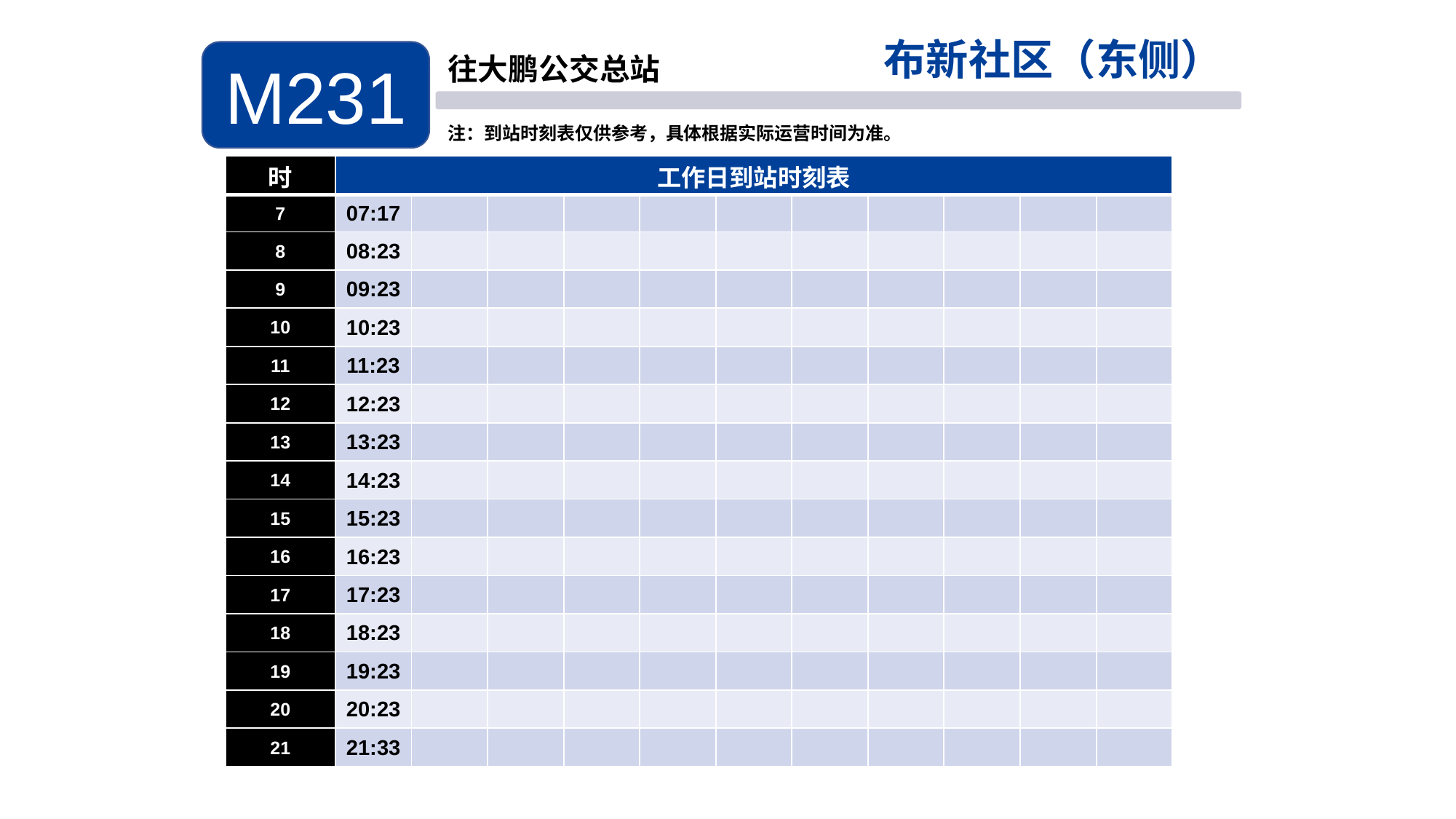

布新社区（东侧）
M231
往大鹏公交总站

注：到站时刻表仅供参考，具体根据实际运营时间为准。
| 时 | 工作日到站时刻表 |  |  |  |  |  |  |  |  |  |  |
| --- | --- | --- | --- | --- | --- | --- | --- | --- | --- | --- | --- |
| 7 | 07:17 |  |  |  |  |  |  |  |  |  |  |
| 8 | 08:23 |  |  |  |  |  |  |  |  |  |  |
| 9 | 09:23 |  |  |  |  |  |  |  |  |  |  |
| 10 | 10:23 |  |  |  |  |  |  |  |  |  |  |
| 11 | 11:23 |  |  |  |  |  |  |  |  |  |  |
| 12 | 12:23 |  |  |  |  |  |  |  |  |  |  |
| 13 | 13:23 |  |  |  |  |  |  |  |  |  |  |
| 14 | 14:23 |  |  |  |  |  |  |  |  |  |  |
| 15 | 15:23 |  |  |  |  |  |  |  |  |  |  |
| 16 | 16:23 |  |  |  |  |  |  |  |  |  |  |
| 17 | 17:23 |  |  |  |  |  |  |  |  |  |  |
| 18 | 18:23 |  |  |  |  |  |  |  |  |  |  |
| 19 | 19:23 |  |  |  |  |  |  |  |  |  |  |
| 20 | 20:23 |  |  |  |  |  |  |  |  |  |  |
| 21 | 21:33 |  |  |  |  |  |  |  |  |  |  |